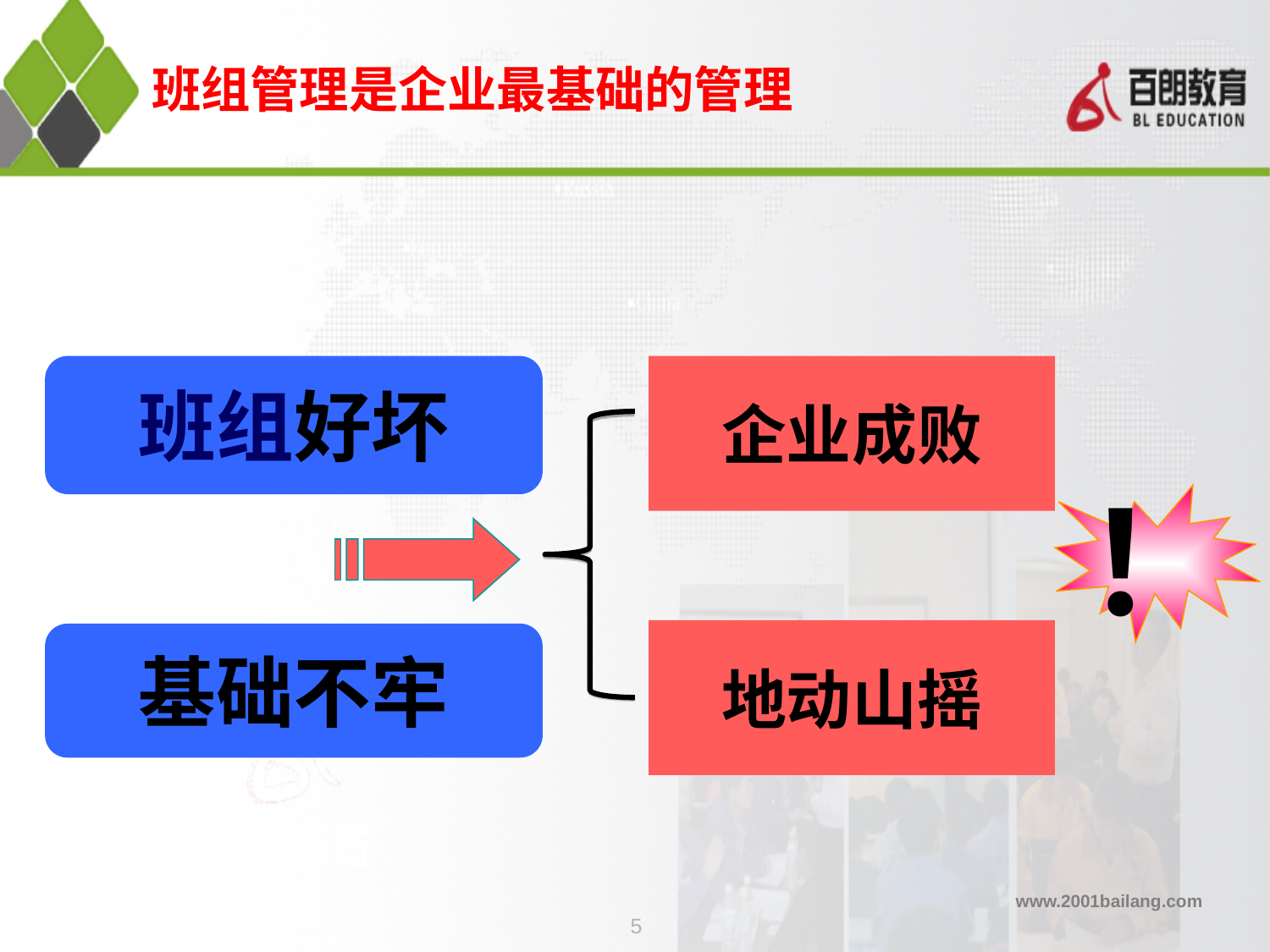

# 班组管理是企业最基础的管理
　班组好坏
企业成败

地动山摇

！
　基础不牢
5